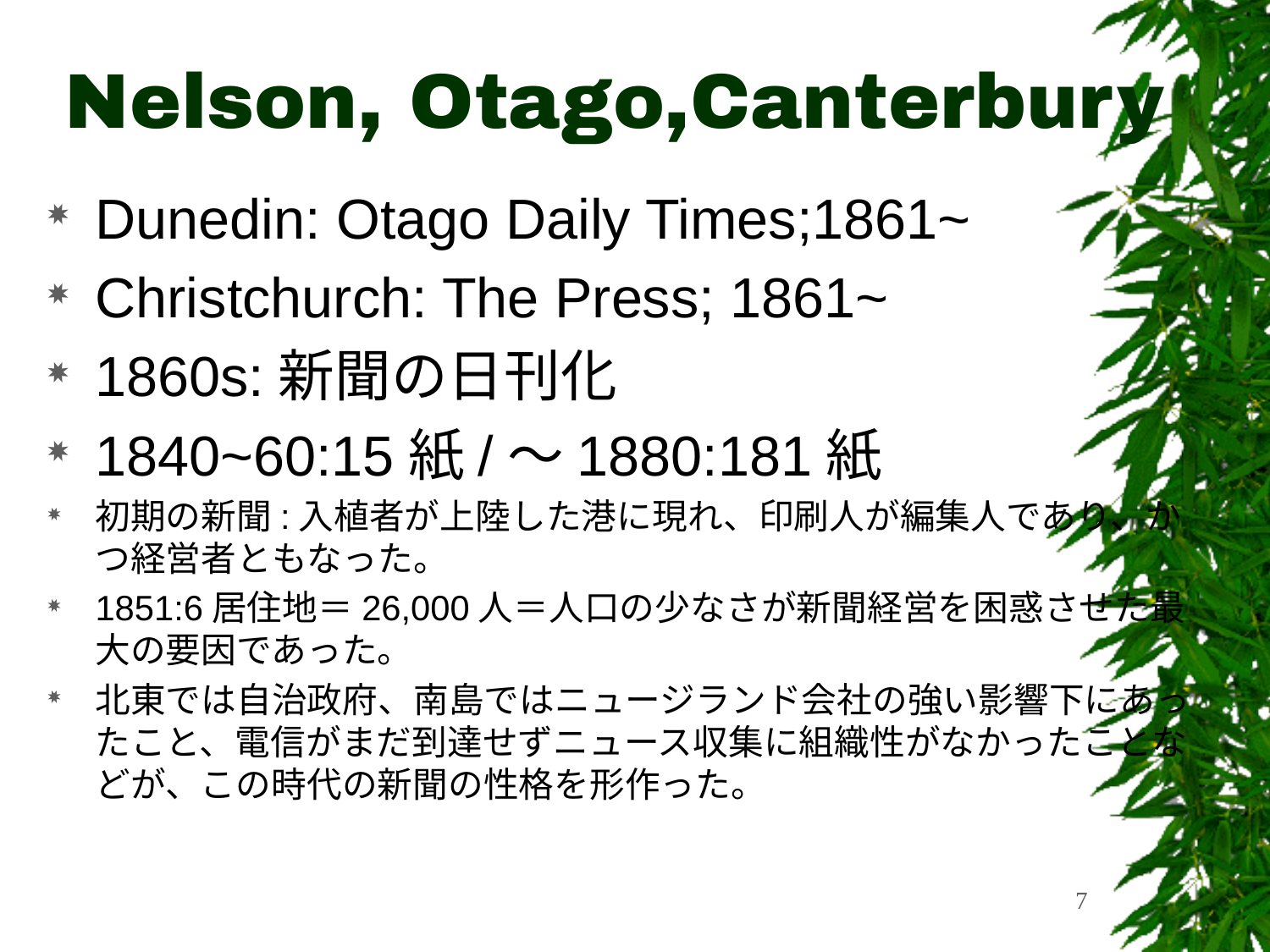

# Nelson, Otago,Canterbury
Dunedin: Otago Daily Times;1861~
Christchurch: The Press; 1861~
1860s:新聞の日刊化
1840~60:15紙/～1880:181紙
初期の新聞:入植者が上陸した港に現れ、印刷人が編集人であり、かつ経営者ともなった。
1851:6居住地＝26,000人＝人口の少なさが新聞経営を困惑させた最大の要因であった。
北東では自治政府、南島ではニュージランド会社の強い影響下にあったこと、電信がまだ到達せずニュース収集に組織性がなかったことなどが、この時代の新聞の性格を形作った。
7